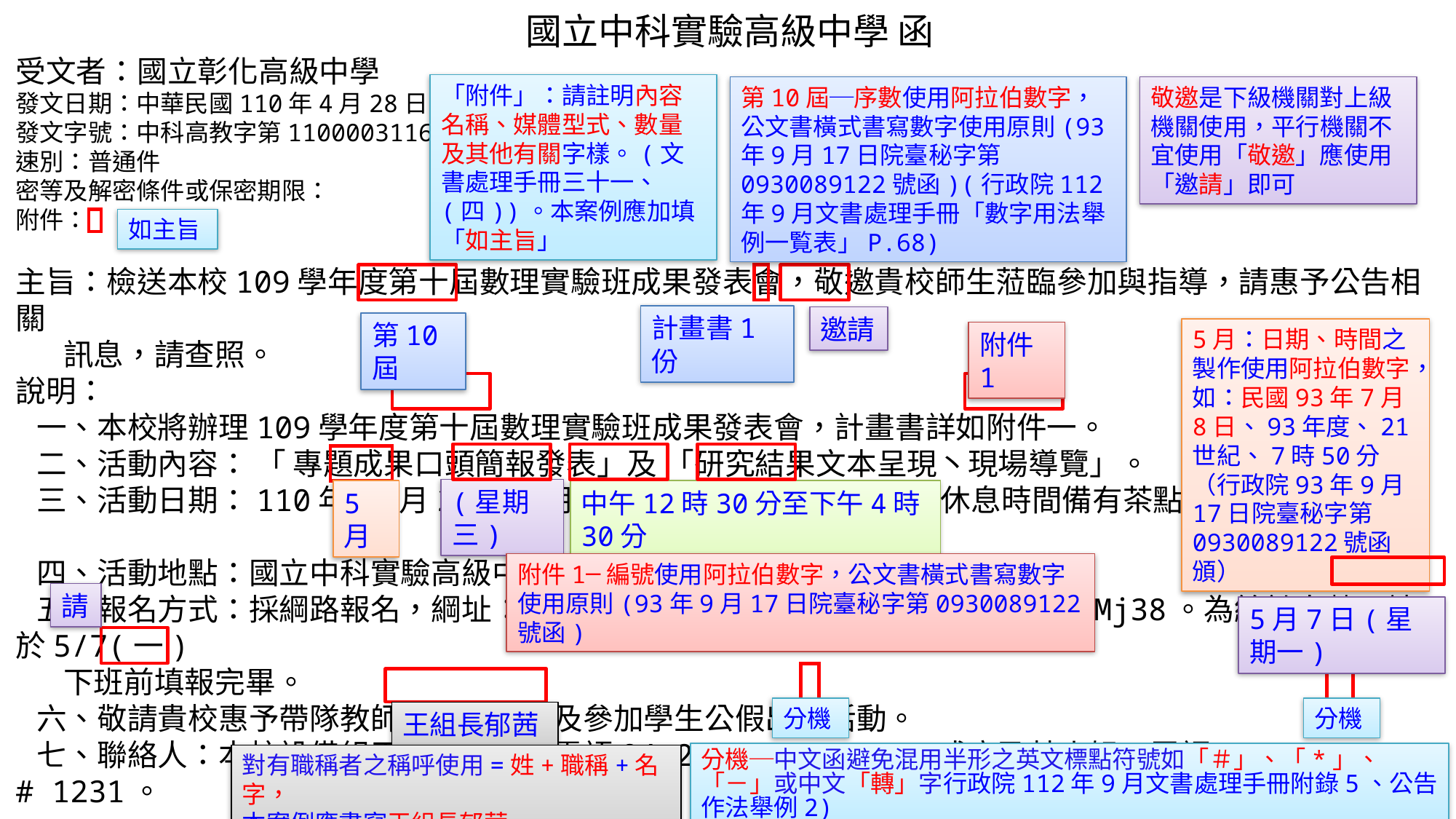

國立中科實驗高級中學 函
受文者：國立彰化高級中學
發文日期：中華民國110年4月28日
發文字號：中科高教字第1100003116號
速別：普通件
密等及解密條件或保密期限：
附件：

主旨：檢送本校109學年度第十屆數理實驗班成果發表會，敬邀貴校師生蒞臨參加與指導，請惠予公告相關
      訊息，請查照。
說明：
  一、本校將辦理109學年度第十屆數理實驗班成果發表會，計畫書詳如附件一。
  二、活動內容： 「 專題成果口頭簡報發表」及 「研究結果文本呈現丶現場導覽」。
  三、活動日期：110年05月26日星期三，12: 30至16: 30，休息時間備有茶點。

  四、活動地點：國立中科實驗高級中學圖資大樓4樓國際會議廳。
  五、報名方式：採綱路報名，綱址：https://forms.gle/kqaxZYnRc2xh1Mj38。為統計人數，請於5/7(一)
      下班前填報完畢。
  六、敬請貴校惠予帶隊教師公（差）假及參加學生公假出席活動。
  七、聯絡人：本校設備組王郁茜組長：電語04-25686850 #1230或廖盈茹小姐：電語04-25686850 # 1231。

正本：臺中市立福科國民中學、臺中市立大雅國民中學、臺中市立大華國民中學、臺中市立梧棲國民中學、臺中市立沙鹿國民中學、
      臺中市高級中等學校、臺中市立清水國民中學、國立彰化女子高級中學、國立彰化高級中學
副本：

「附件」：請註明內容名稱、媒體型式、數量及其他有關字樣。(文書處理手冊三十一、(四))。本案例應加填「如主旨」
第10屆─序數使用阿拉伯數字，公文書橫式書寫數字使用原則(93年9月17日院臺秘字第0930089122號函)(行政院112年9月文書處理手冊「數字用法舉例一覧表」P.68)
敬邀是下級機關對上級機關使用，平行機關不宜使用「敬邀」應使用「邀請」即可

如主旨

計畫書1份
邀請
第10屆
5月：日期、時間之製作使用阿拉伯數字，如：民國93年7月8日、93年度、21世紀、7時50分（行政院93年9月17日院臺秘字第0930089122號函頒）
附件1

(星期三)
5月
中午12時30分至下午4時30分
附件1─編號使用阿拉伯數字，公文書橫式書寫數字使用原則(93年9月17日院臺秘字第0930089122號函)

請
5月7日(星期一)

分機
分機
王組長郁茜
分機─中文函避免混用半形之英文標點符號如「＃」、「*」、「－」或中文「轉」字行政院112年9月文書處理手冊附錄5、公告作法舉例2)
對有職稱者之稱呼使用=姓+職稱+名字，
本案例應書寫王組長郁茜